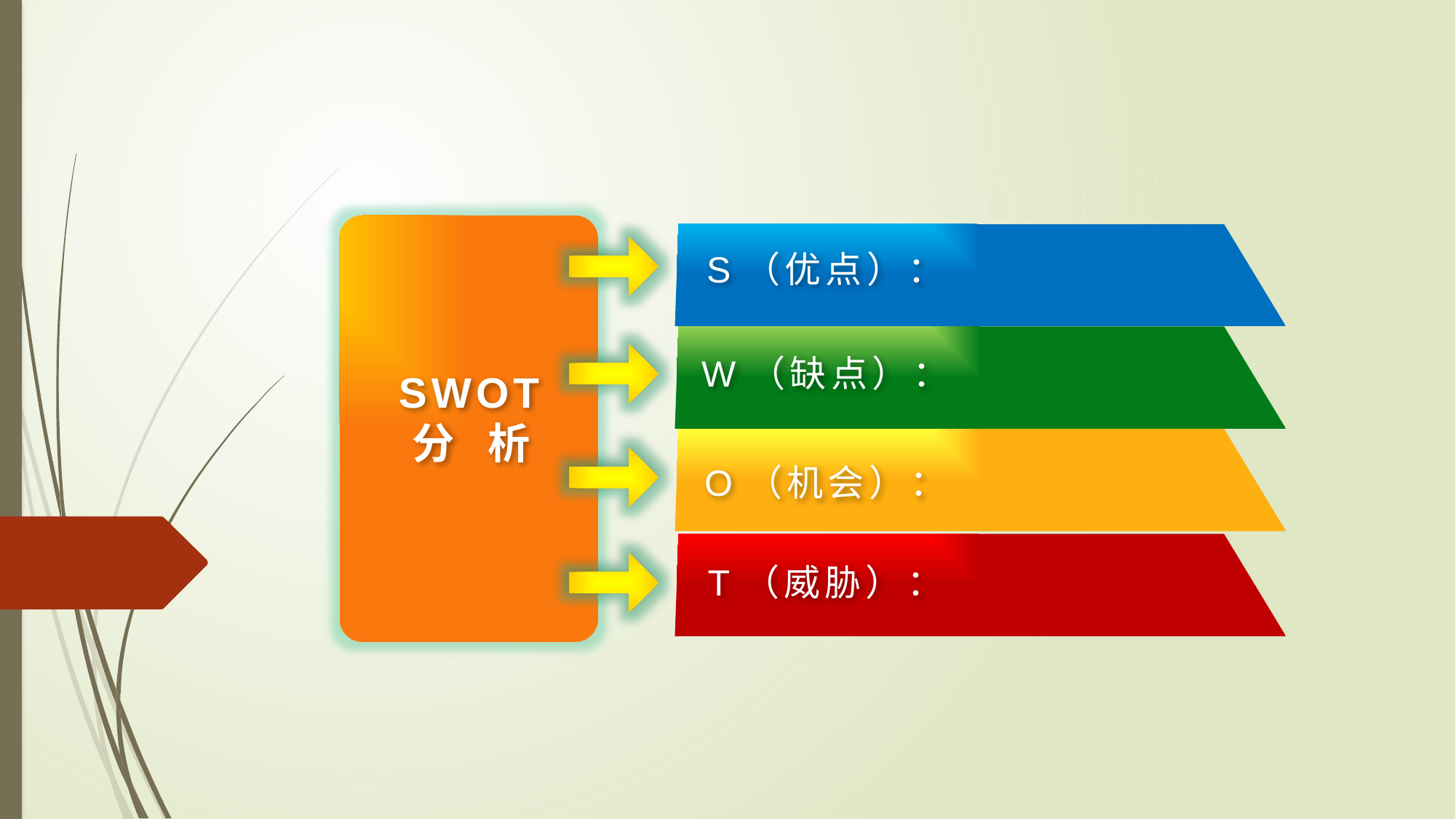

S（优点）：

W（缺点）：
SWOT
分  析

O（机会）：

T（威胁）：